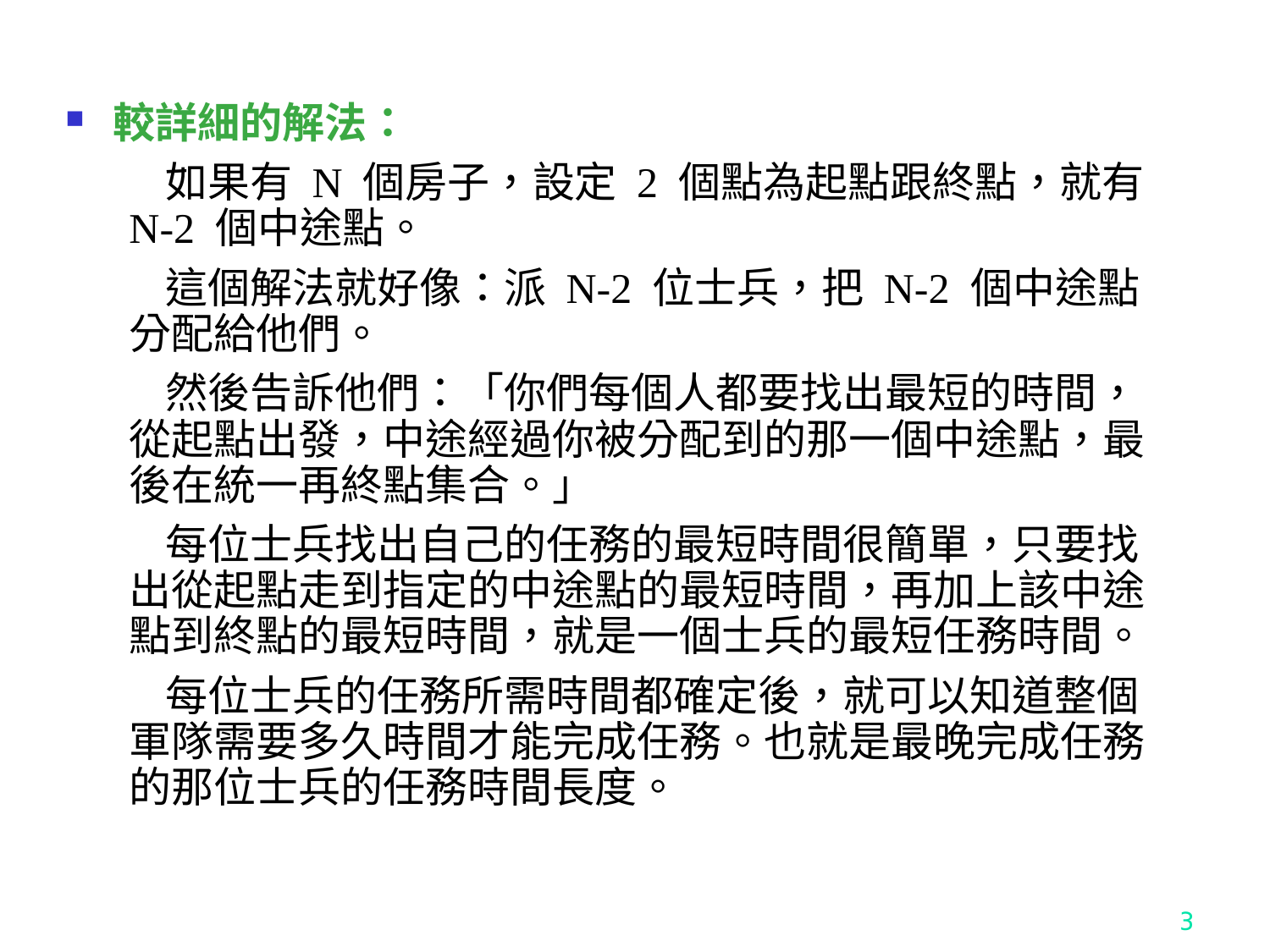

較詳細的解法：
如果有 N 個房子，設定 2 個點為起點跟終點，就有 N-2 個中途點。
這個解法就好像：派 N-2 位士兵，把 N-2 個中途點分配給他們。
然後告訴他們：「你們每個人都要找出最短的時間，從起點出發，中途經過你被分配到的那一個中途點，最後在統一再終點集合。」
每位士兵找出自己的任務的最短時間很簡單，只要找出從起點走到指定的中途點的最短時間，再加上該中途點到終點的最短時間，就是一個士兵的最短任務時間。
每位士兵的任務所需時間都確定後，就可以知道整個軍隊需要多久時間才能完成任務。也就是最晚完成任務的那位士兵的任務時間長度。

3